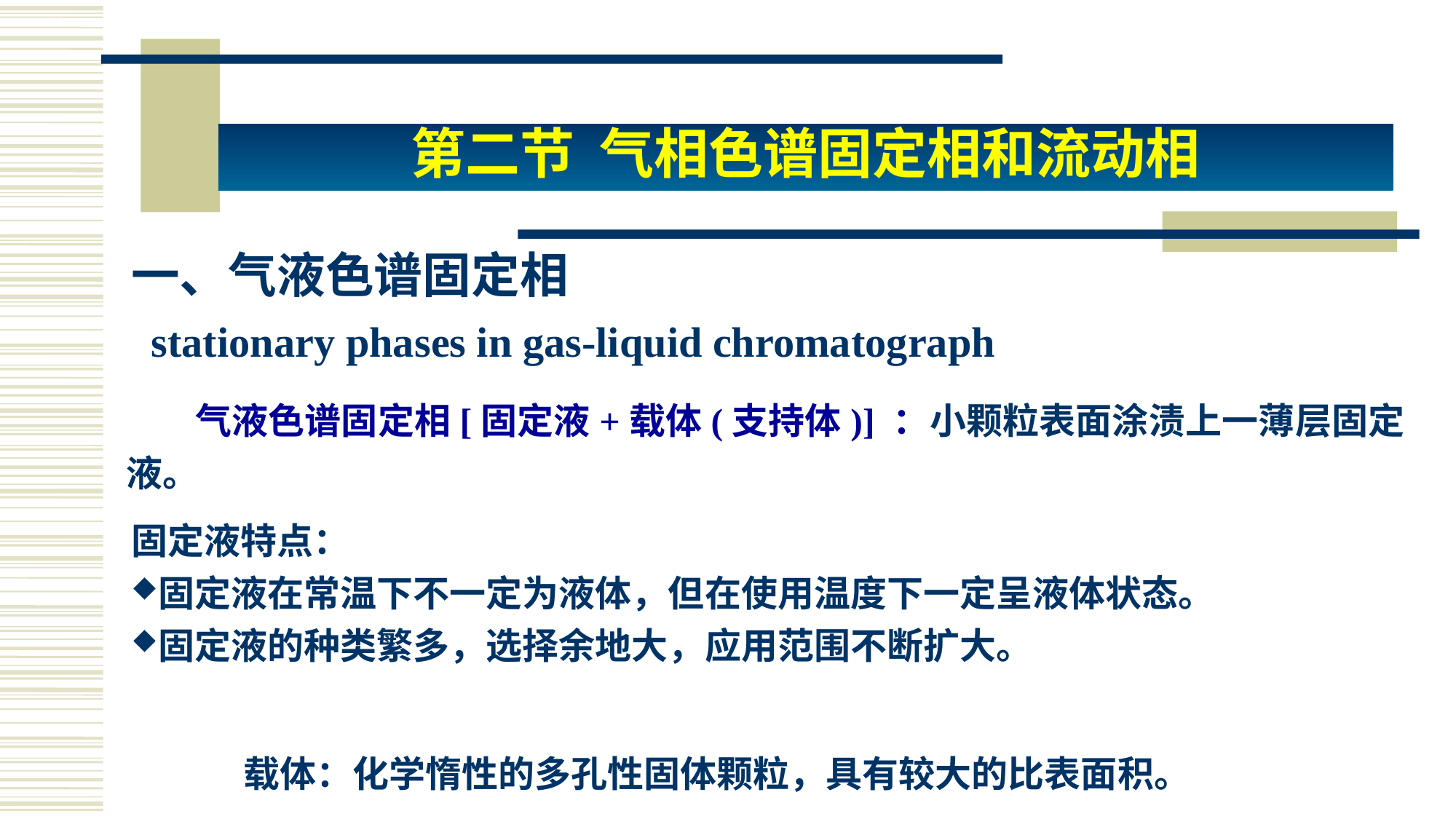

# 第二节  气相色谱固定相和流动相
一、气液色谱固定相
 stationary phases in gas-liquid chromatograph
            气液色谱固定相[固定液+载体(支持体)] ：小颗粒表面涂渍上一薄层固定液。
固定液特点：
固定液在常温下不一定为液体，但在使用温度下一定呈液体状态。
固定液的种类繁多，选择余地大，应用范围不断扩大。
载体：化学惰性的多孔性固体颗粒，具有较大的比表面积。